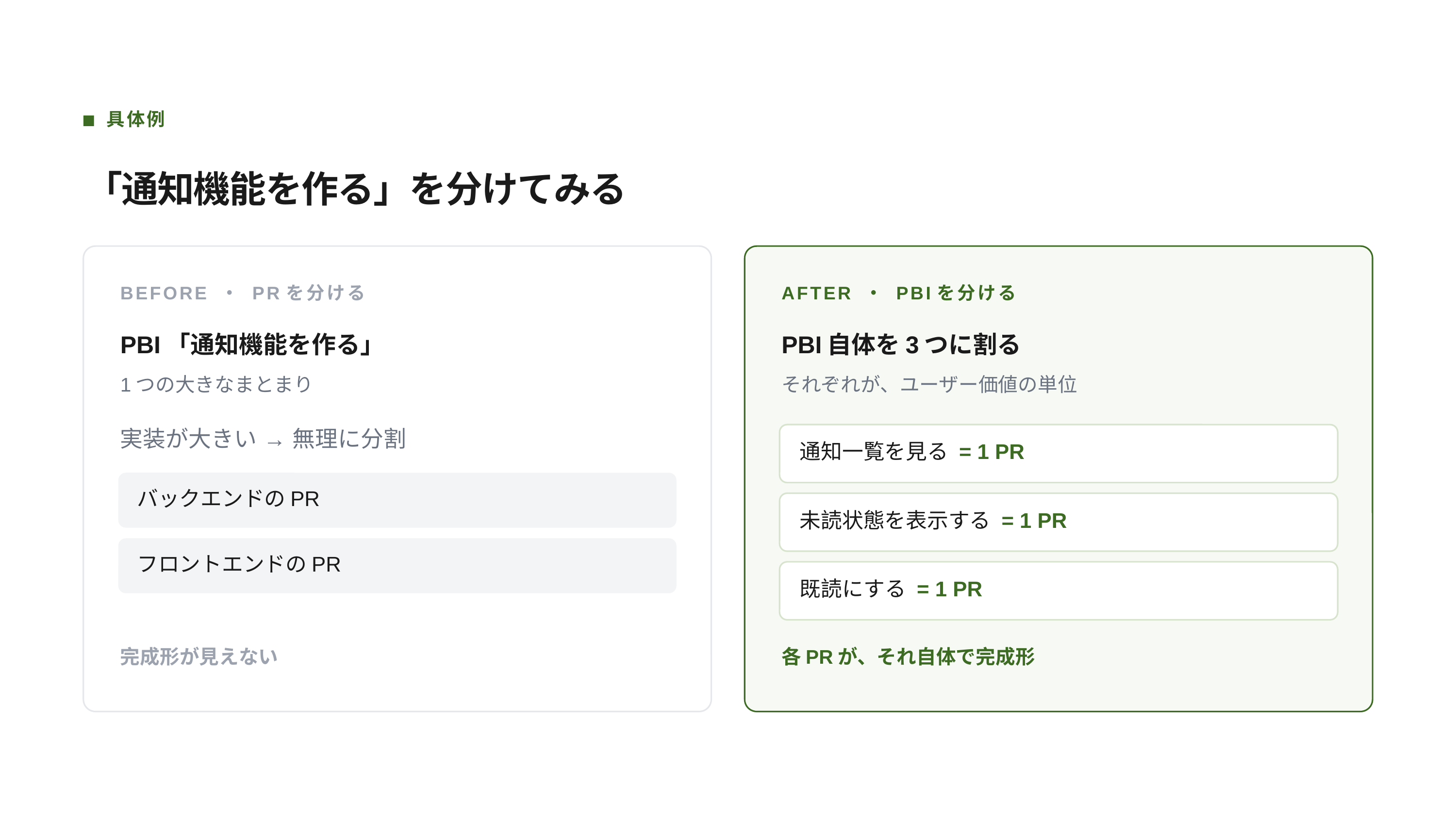

具体例

「通知機能を作る」を分けてみる

BEFORE ・ PRを分ける
AFTER ・ PBIを分ける
PBI「通知機能を作る」
PBI自体を3つに割る
1つの大きなまとまり
それぞれが、ユーザー価値の単位
実装が大きい → 無理に分割

通知一覧を見る = 1 PR

バックエンドのPR

未読状態を表示する = 1 PR

フロントエンドのPR

既読にする = 1 PR
完成形が見えない
各PRが、それ自体で完成形